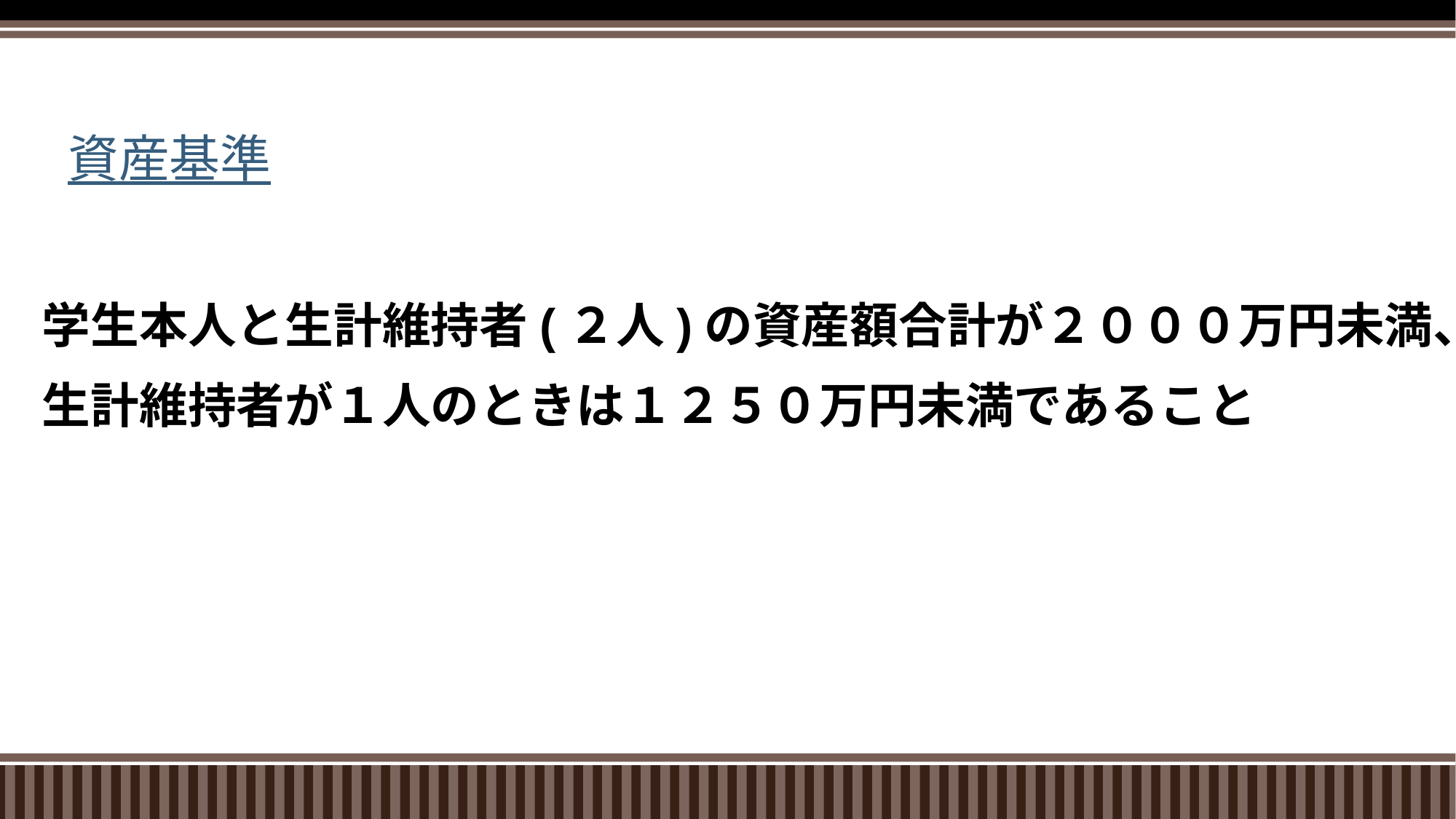

# 資産基準

学生本人と生計維持者(２人)の資産額合計が２０００万円未満、
生計維持者が１人のときは１２５０万円未満であること